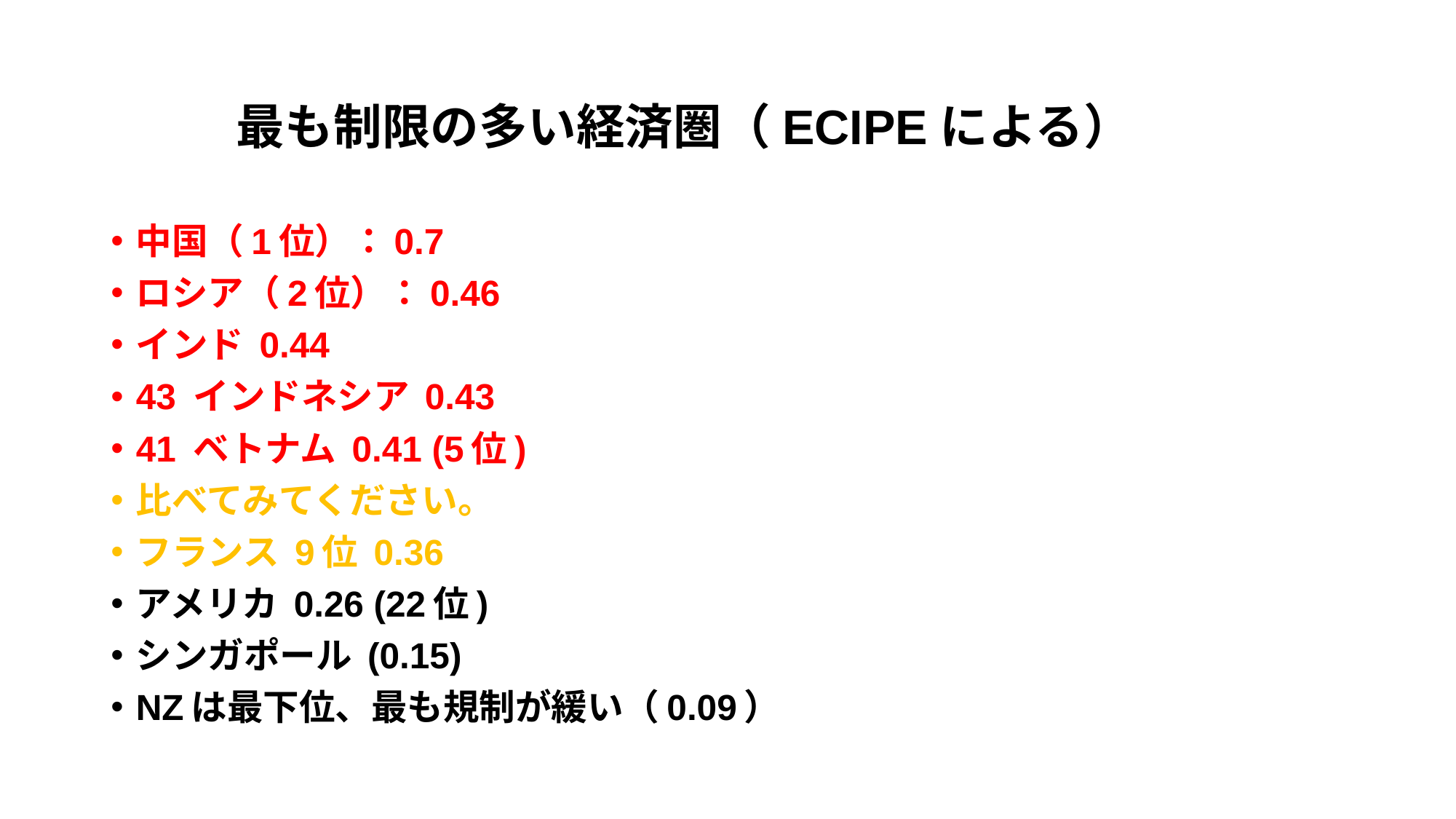

# 最も制限の多い経済圏（ECIPEによる）
中国（1位）：0.7
ロシア（2位）：0.46
インド 0.44
43 インドネシア 0.43
41 ベトナム 0.41 (5位)
比べてみてください。
フランス 9位 0.36
アメリカ 0.26 (22位)
シンガポール (0.15)
NZは最下位、最も規制が緩い（0.09）